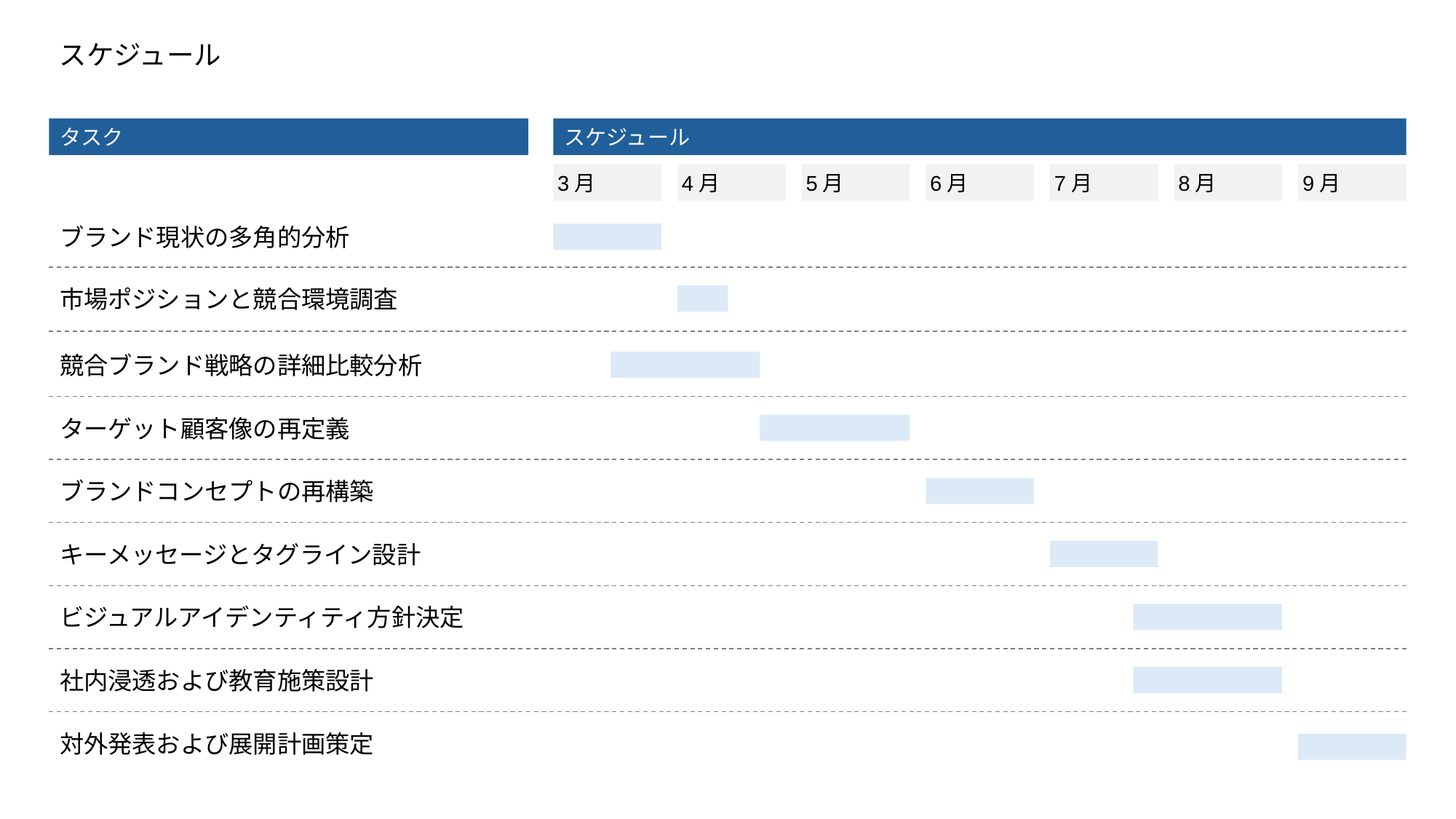

スケジュール
タスク
スケジュール
3月
4月
5月
6月
7月
8月
9月
ブランド現状の多角的分析

市場ポジションと競合環境調査

競合ブランド戦略の詳細比較分析

ターゲット顧客像の再定義

ブランドコンセプトの再構築

キーメッセージとタグライン設計

ビジュアルアイデンティティ方針決定

社内浸透および教育施策設計

対外発表および展開計画策定